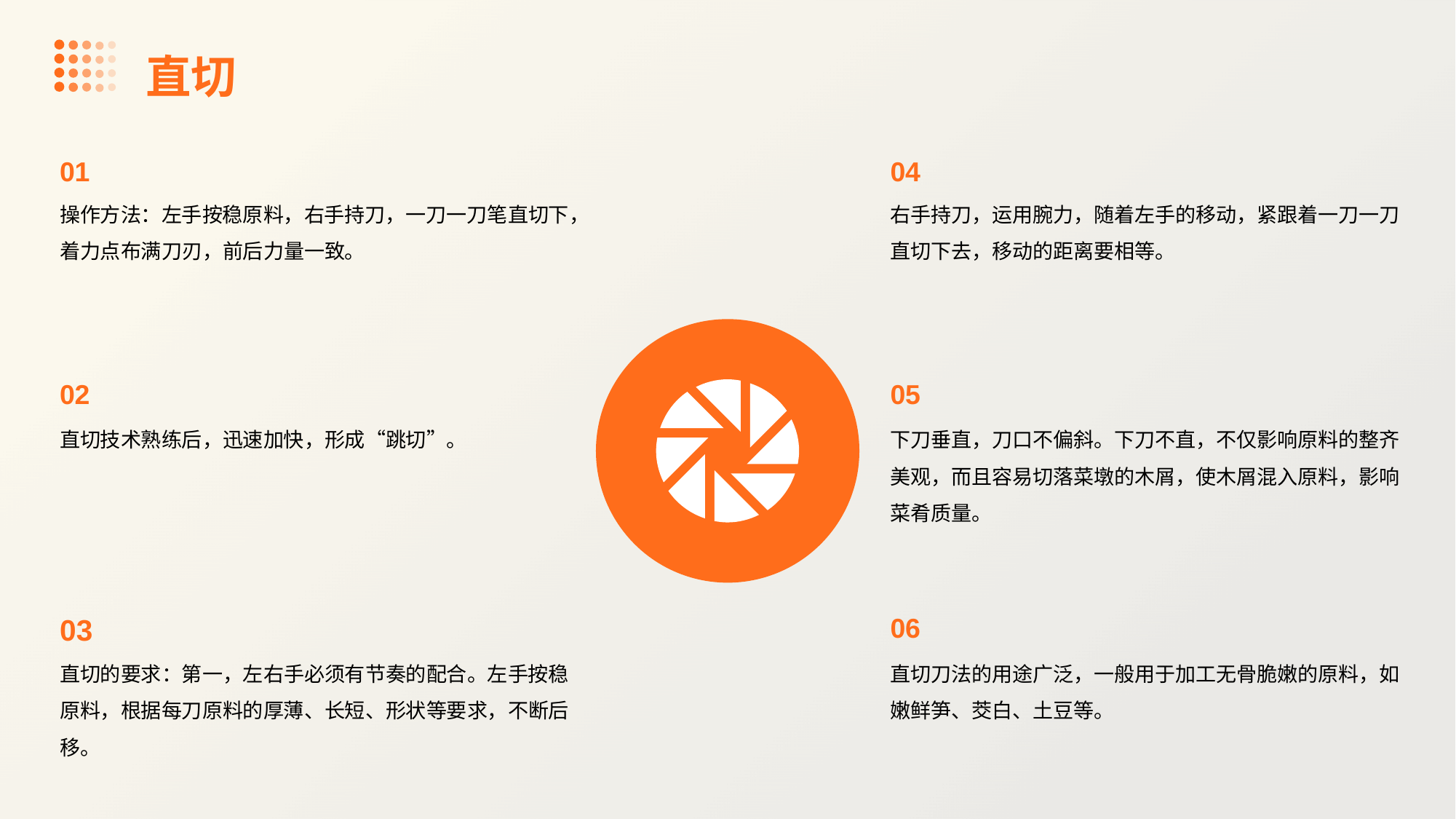

直切

01
04
操作方法：左手按稳原料，右手持刀，一刀一刀笔直切下，着力点布满刀刃，前后力量一致。
右手持刀，运用腕力，随着左手的移动，紧跟着一刀一刀直切下去，移动的距离要相等。

02
05

直切技术熟练后，迅速加快，形成“跳切”。
下刀垂直，刀口不偏斜。下刀不直，不仅影响原料的整齐美观，而且容易切落菜墩的木屑，使木屑混入原料，影响菜肴质量。
03
06
直切的要求：第一，左右手必须有节奏的配合。左手按稳原料，根据每刀原料的厚薄、长短、形状等要求，不断后移。
直切刀法的用途广泛，一般用于加工无骨脆嫩的原料，如嫩鲜笋、茭白、土豆等。